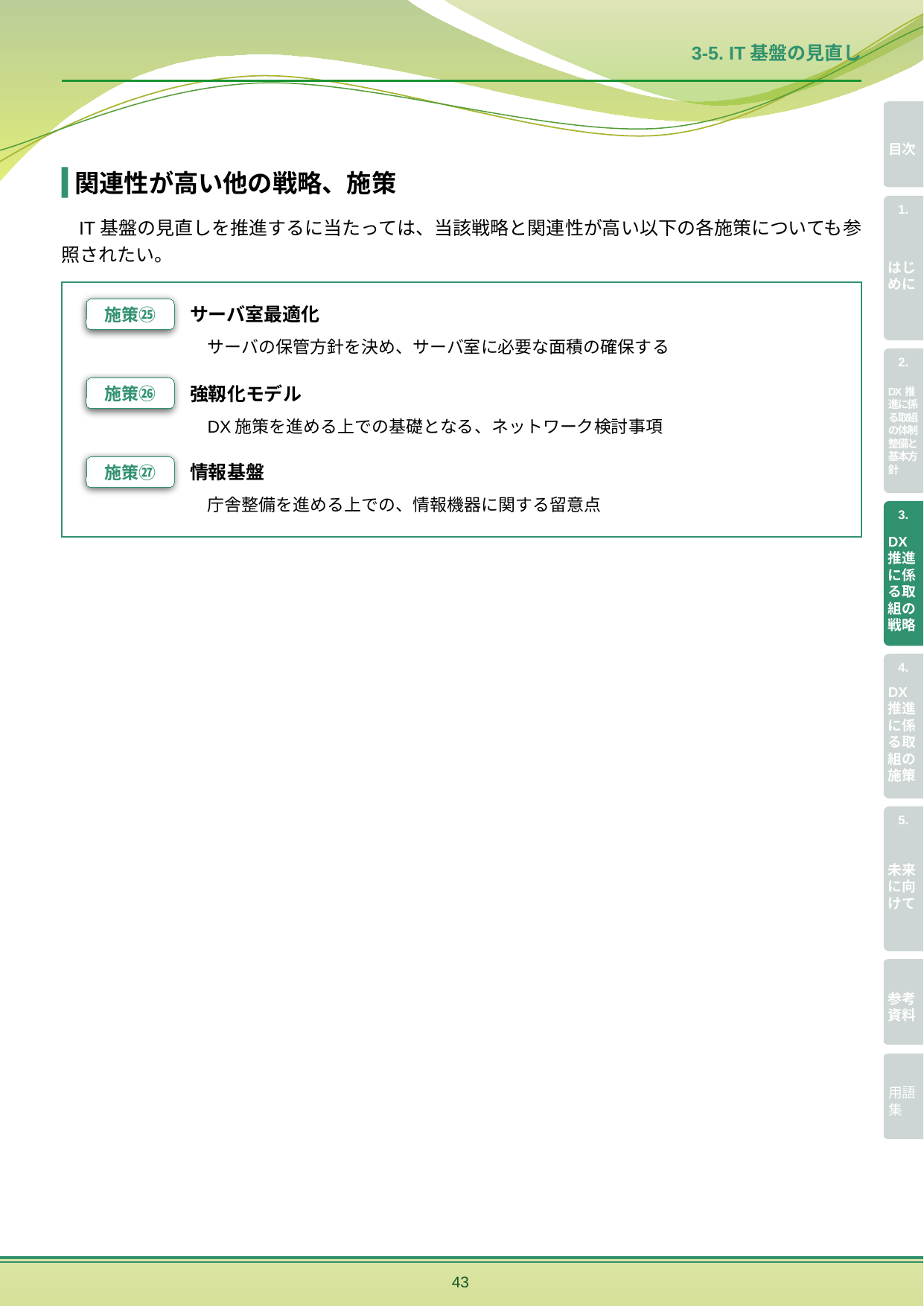

3-5. IT基盤の見直し

関連性が高い他の戦略、施策
IT基盤の見直しを推進するに当たっては、当該戦略と関連性が高い以下の各施策についても参照されたい。

施策㉕
サーバ室最適化
サーバの保管方針を決め、サーバ室に必要な面積の確保する
施策㉖
強靱化モデル
DX施策を進める上での基礎となる、ネットワーク検討事項
施策㉗
情報基盤
庁舎整備を進める上での、情報機器に関する留意点
43